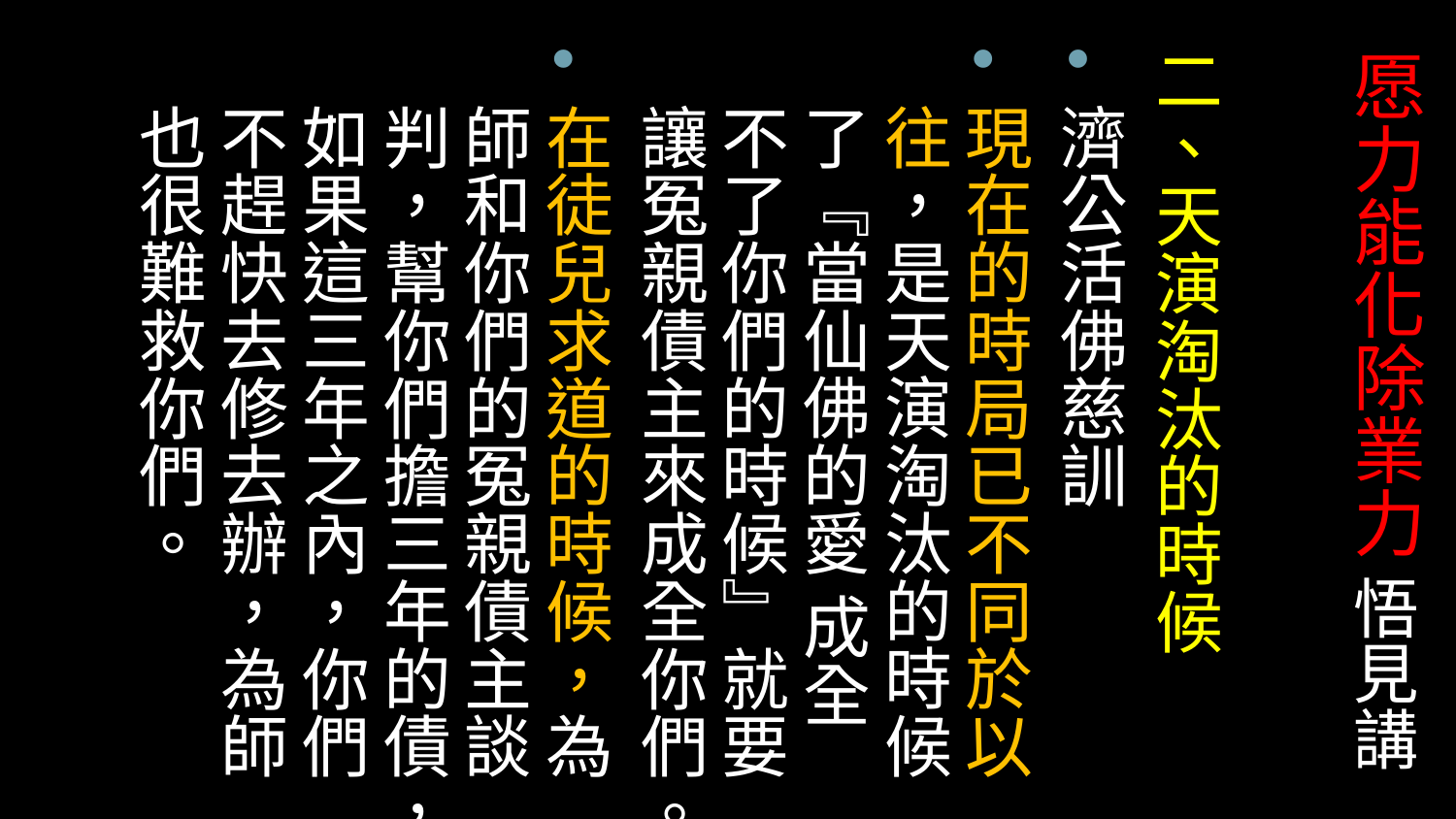

二、天演淘汰的時候
濟公活佛慈訓
現在的時局已不同於以往，是天演淘汰的時候了『當仙佛的愛 成全不了你們的時候』就要讓冤親債主來成全你們。
在徒兒求道的時候，為師和你們的冤親債主談判，幫你們擔三年的債，如果這三年之內，你們不趕快去修去辦，為師也很難救你們。

# 愿力能化除業力 悟見講